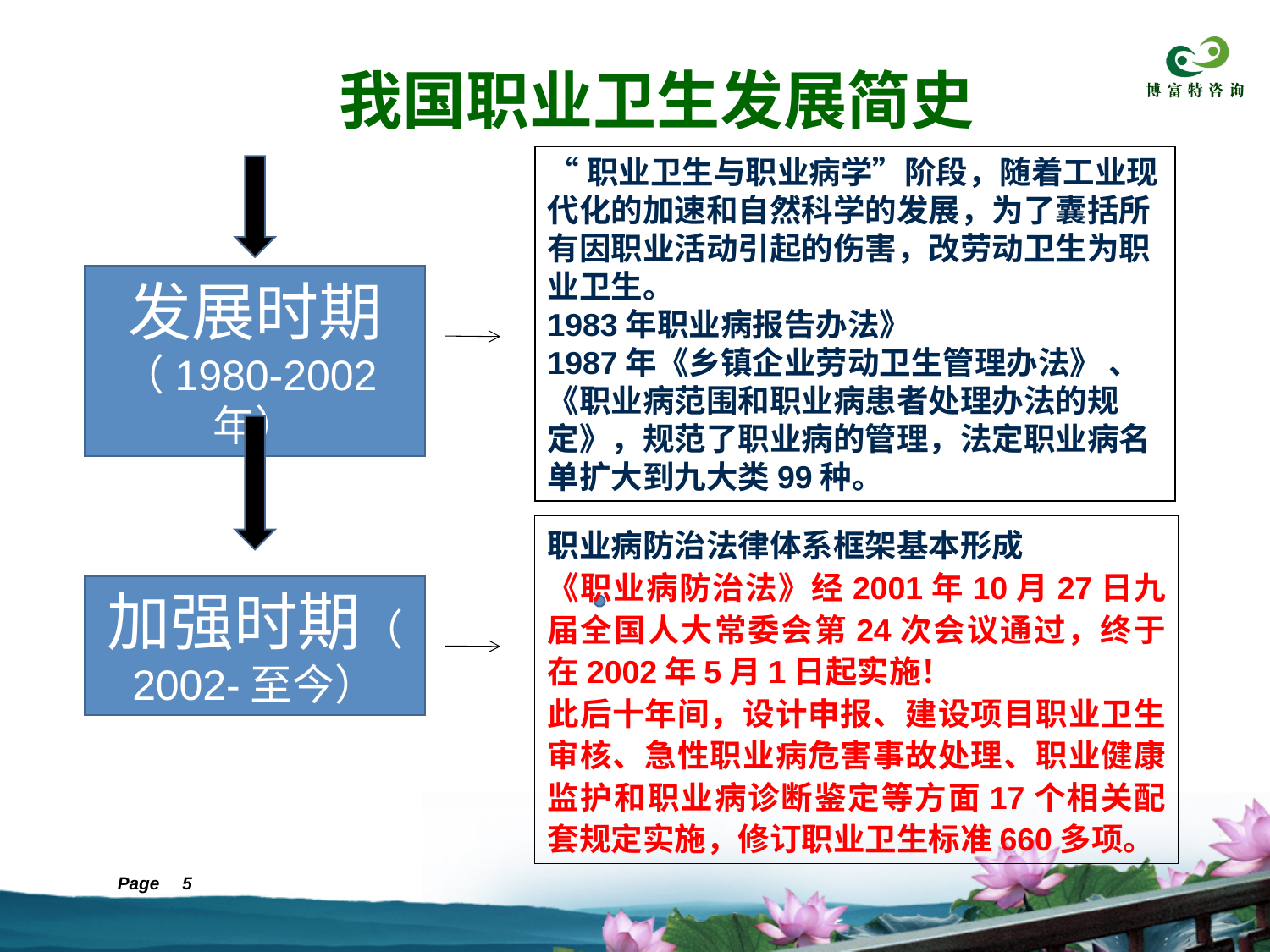

我国职业卫生发展简史
“职业卫生与职业病学”阶段，随着工业现代化的加速和自然科学的发展，为了囊括所有因职业活动引起的伤害，改劳动卫生为职业卫生。
1983年职业病报告办法》
1987年《乡镇企业劳动卫生管理办法》 、《职业病范围和职业病患者处理办法的规定》，规范了职业病的管理，法定职业病名单扩大到九大类99种。

发展时期（1980-2002年）

职业病防治法律体系框架基本形成
《职业病防治法》经2001年10月27日九届全国人大常委会第24次会议通过，终于在2002年5月1日起实施！
此后十年间，设计申报、建设项目职业卫生审核、急性职业病危害事故处理、职业健康监护和职业病诊断鉴定等方面17个相关配套规定实施，修订职业卫生标准660多项。
加强时期（ 2002-至今）